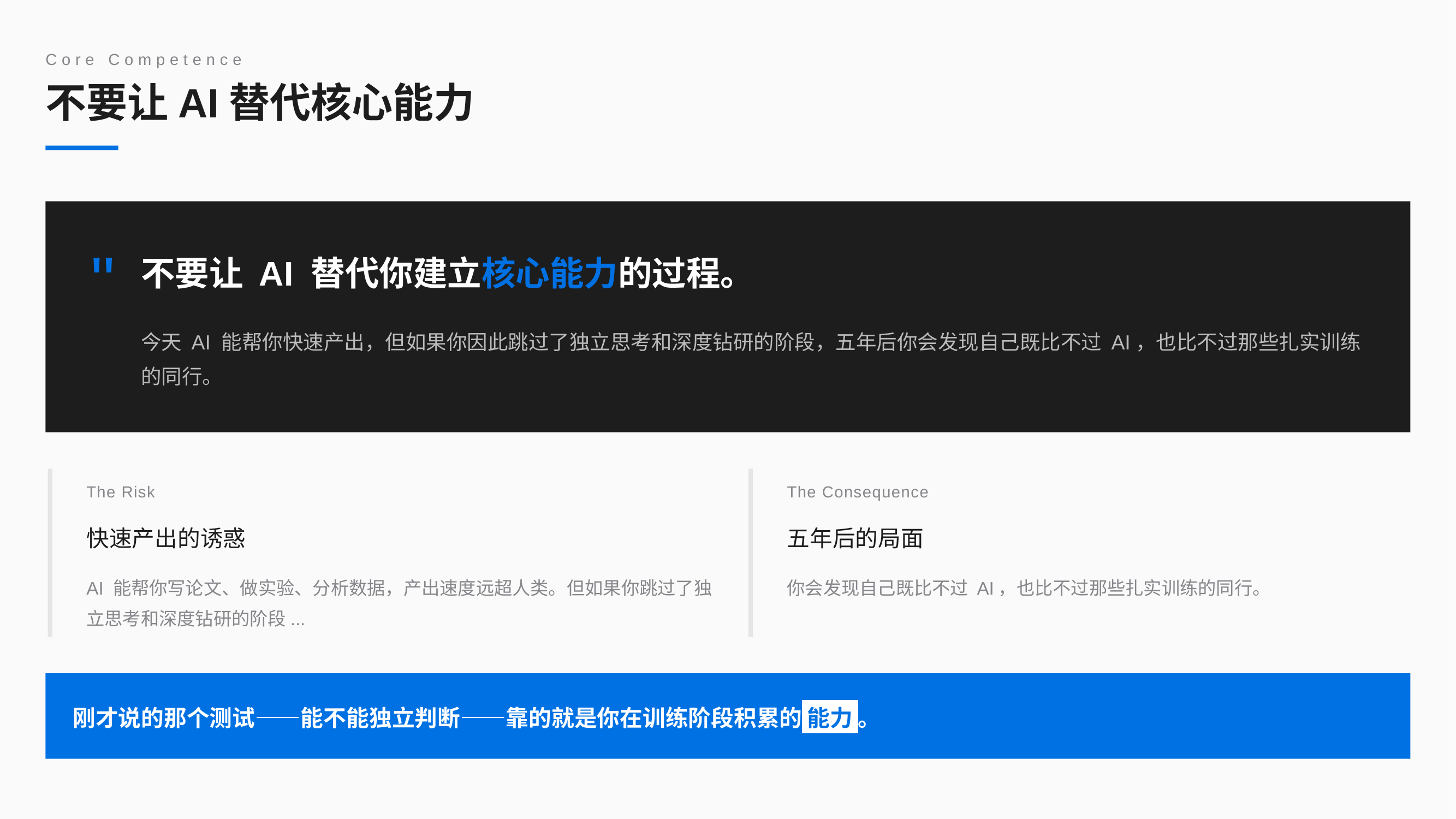

Core Competence
不要让AI替代核心能力

不要让 AI 替代你建立核心能力的过程。
"
今天 AI 能帮你快速产出，但如果你因此跳过了独立思考和深度钻研的阶段，五年后你会发现自己既比不过 AI，也比不过那些扎实训练的同行。

The Risk
The Consequence
快速产出的诱惑
五年后的局面
AI 能帮你写论文、做实验、分析数据，产出速度远超人类。但如果你跳过了独立思考和深度钻研的阶段...
你会发现自己既比不过 AI，也比不过那些扎实训练的同行。

刚才说的那个测试——能不能独立判断——靠的就是你在训练阶段积累的 能力 。